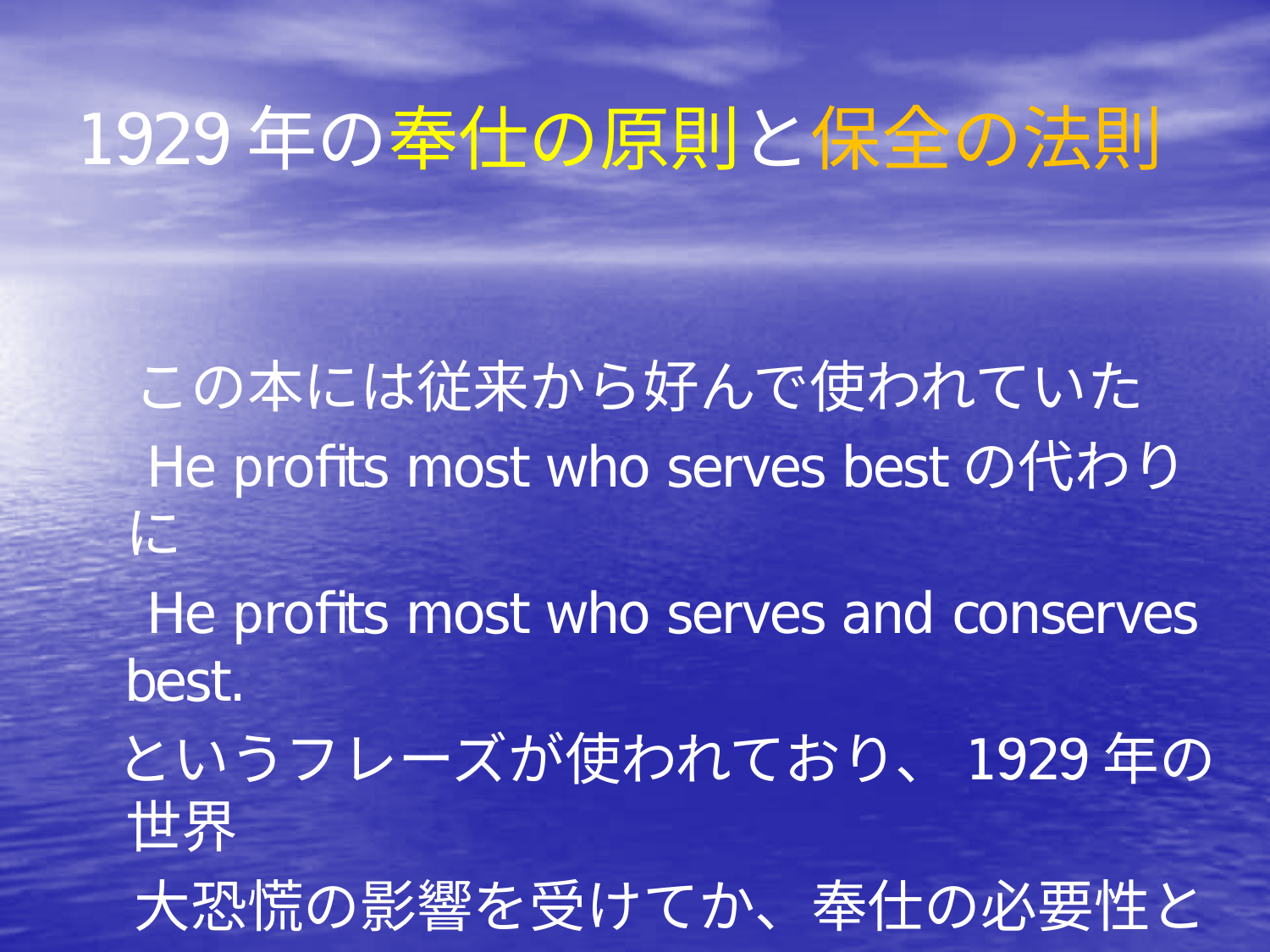

# 1929年の奉仕の原則と保全の法則

　この本には従来から好んで使われていた
　He profits most who serves bestの代わりに
　He profits most who serves and conserves  best.
  というフレーズが使われており、1929年の世界
　大恐慌の影響を受けてか、奉仕の必要性と
　共に財産を保全する必要性が説かれている。